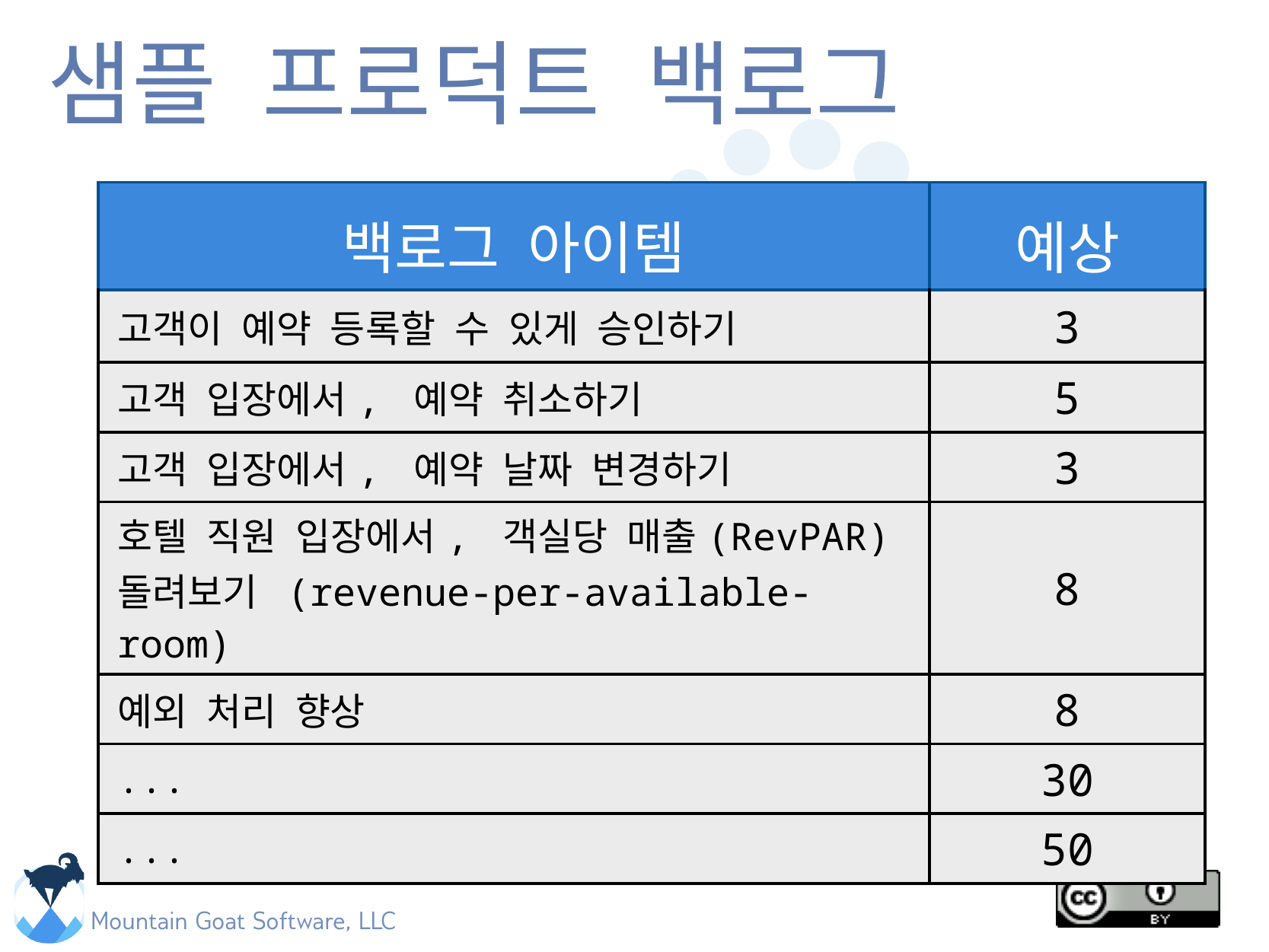

# 샘플 프로덕트 백로그
| 백로그 아이템 | 예상 |
| --- | --- |
| 고객이 예약 등록할 수 있게 승인하기 | 3 |
| 고객 입장에서, 예약 취소하기 | 5 |
| 고객 입장에서, 예약 날짜 변경하기 | 3 |
| 호텔 직원 입장에서, 객실당 매출(RevPAR) 돌려보기 (revenue-per-available-room) | 8 |
| 예외 처리 향상 | 8 |
| ... | 30 |
| ... | 50 |